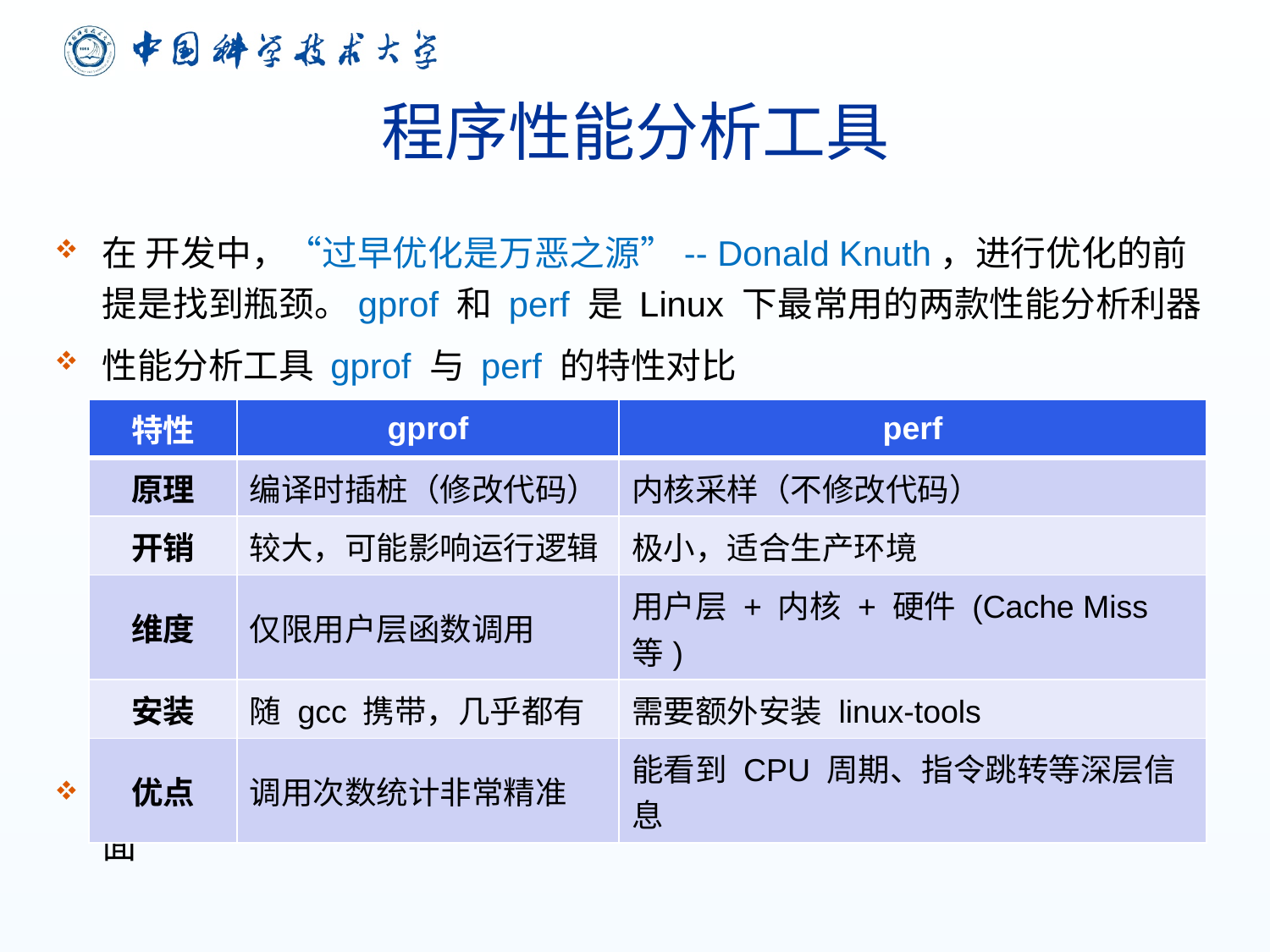

# 程序性能分析工具
在 开发中，“过早优化是万恶之源”-- Donald Knuth，进行优化的前提是找到瓶颈。gprof 和 perf 是 Linux 下最常用的两款性能分析利器
性能分析工具 gprof 与 perf 的特性对比

简单来说：gprof 适合查看函数调用频率，perf 能深入内核和硬件层面

| 特性 | gprof | perf |
| --- | --- | --- |
| 原理 | 编译时插桩（修改代码） | 内核采样（不修改代码） |
| 开销 | 较大，可能影响运行逻辑 | 极小，适合生产环境 |
| 维度 | 仅限用户层函数调用 | 用户层 + 内核 + 硬件 (Cache Miss 等) |
| 安装 | 随 gcc 携带，几乎都有 | 需要额外安装 linux-tools |
| 优点 | 调用次数统计非常精准 | 能看到 CPU 周期、指令跳转等深层信息 |